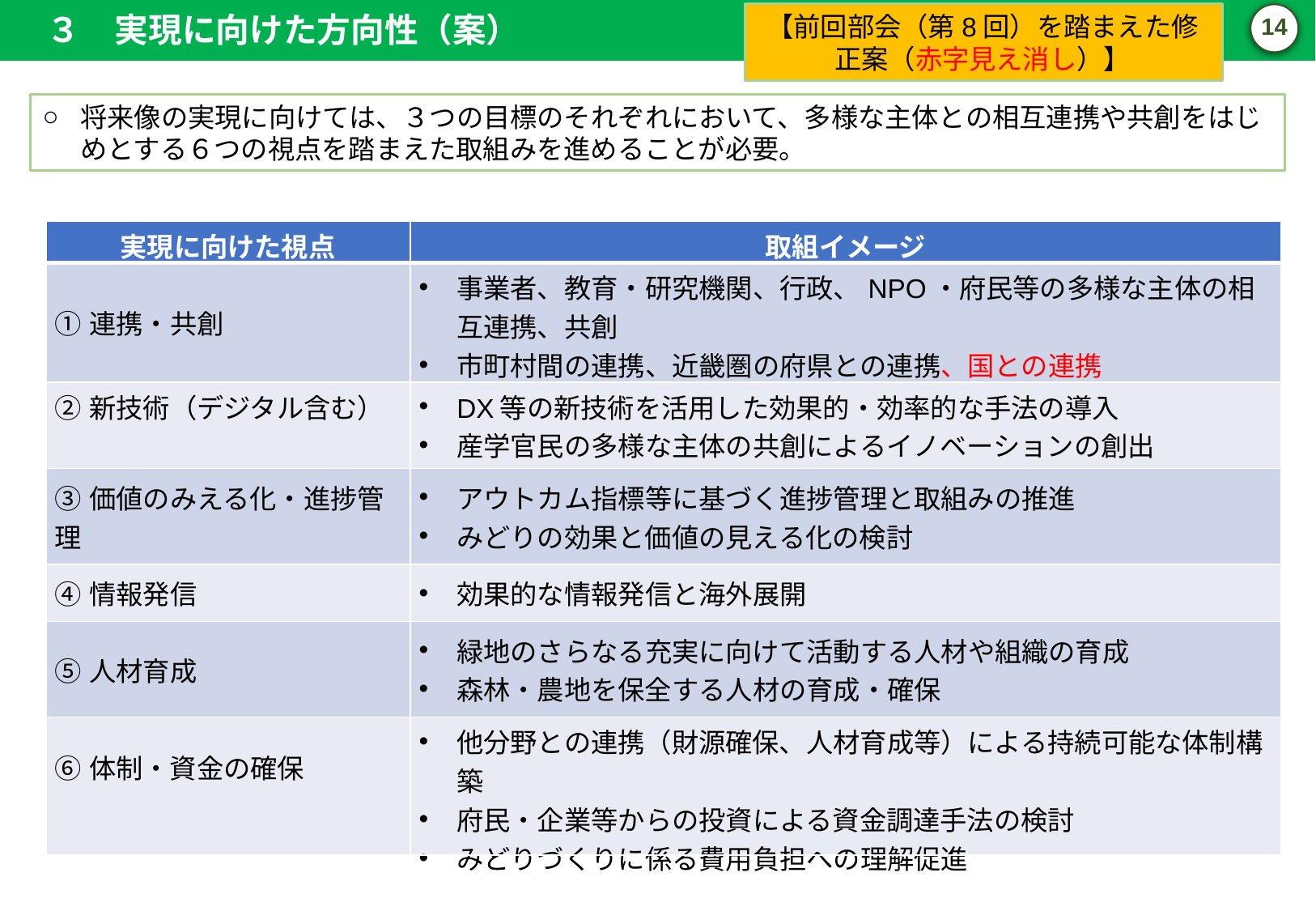

３　実現に向けた方向性（案）
【前回部会（第8回）を踏まえた修正案（赤字見え消し）】
14
将来像の実現に向けては、３つの目標のそれぞれにおいて、多様な主体との相互連携や共創をはじめとする６つの視点を踏まえた取組みを進めることが必要。
| 実現に向けた視点 | 取組イメージ |
| --- | --- |
| ①連携・共創 | 事業者、教育・研究機関、行政、NPO・府民等の多様な主体の相互連携、共創 市町村間の連携、近畿圏の府県との連携、国との連携 |
| ②新技術（デジタル含む） | DX等の新技術を活用した効果的・効率的な手法の導入 産学官民の多様な主体の共創によるイノベーションの創出 |
| ③価値のみえる化・進捗管理 | アウトカム指標等に基づく進捗管理と取組みの推進 みどりの効果と価値の見える化の検討 |
| ④情報発信 | 効果的な情報発信と海外展開 |
| ⑤人材育成 | 緑地のさらなる充実に向けて活動する人材や組織の育成 森林・農地を保全する人材の育成・確保 |
| ⑥体制・資金の確保 | 他分野との連携（財源確保、人材育成等）による持続可能な体制構築 府民・企業等からの投資による資金調達手法の検討 みどりづくりに係る費用負担への理解促進 |